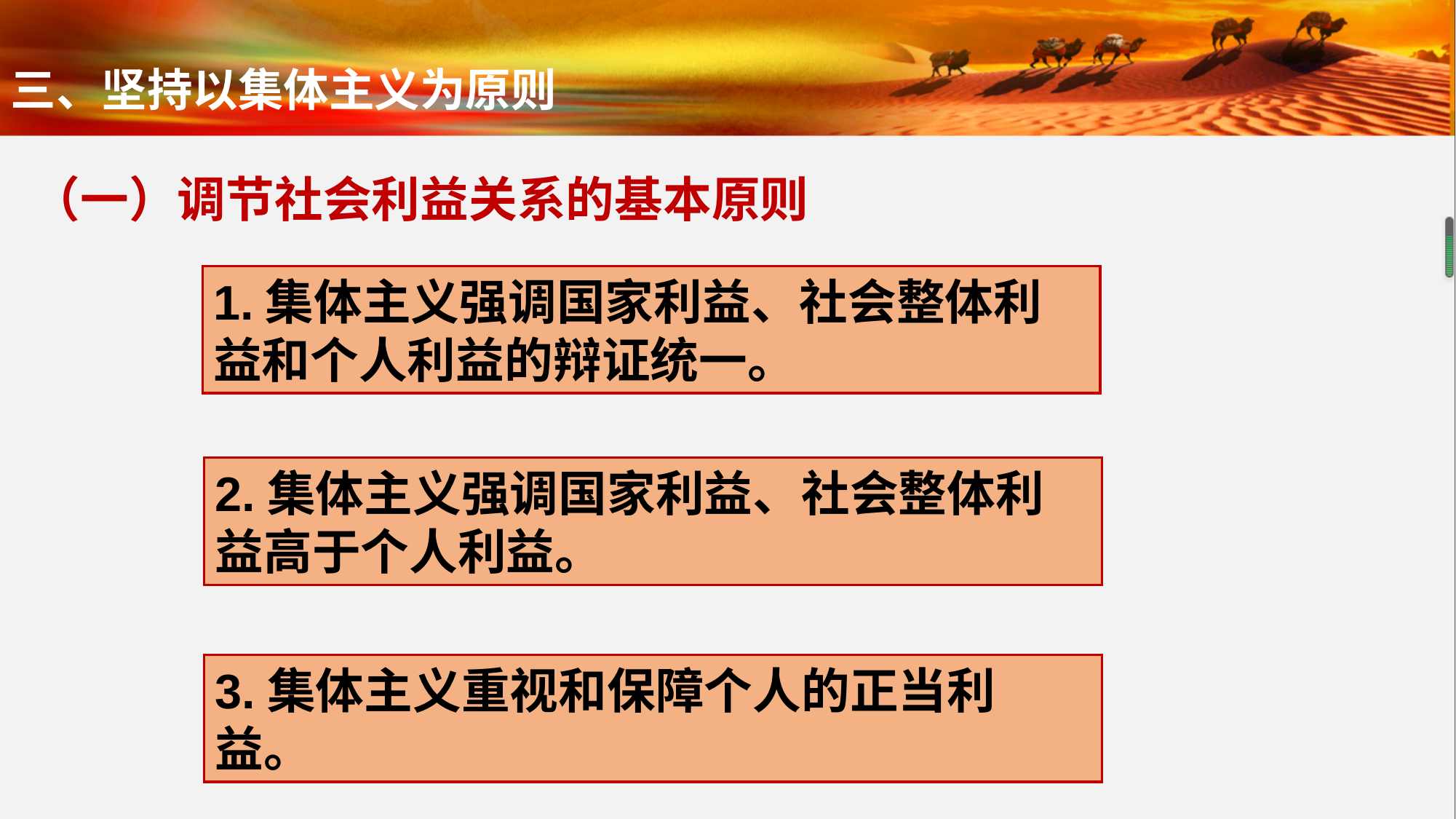

三、坚持以集体主义为原则
（一）调节社会利益关系的基本原则
1.集体主义强调国家利益、社会整体利益和个人利益的辩证统一。
2.集体主义强调国家利益、社会整体利益高于个人利益。
3.集体主义重视和保障个人的正当利益。